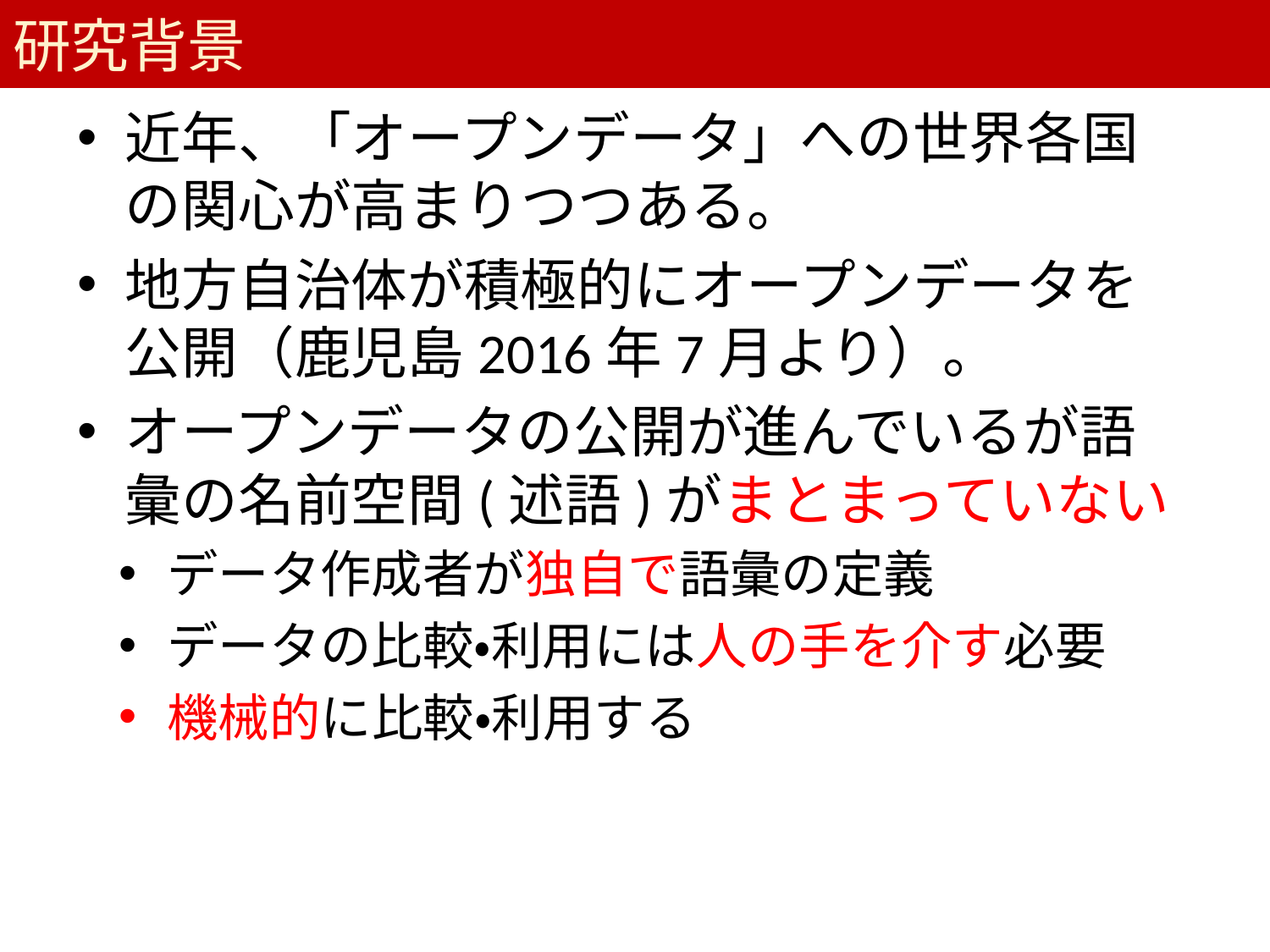

# 研究背景
近年、「オープンデータ」への世界各国の関心が高まりつつある。
地方自治体が積極的にオープンデータを公開（鹿児島2016年7月より）。
オープンデータの公開が進んでいるが語彙の名前空間(述語)がまとまっていない
データ作成者が独自で語彙の定義
データの比較・利用には人の手を介す必要
機械的に比較・利用する